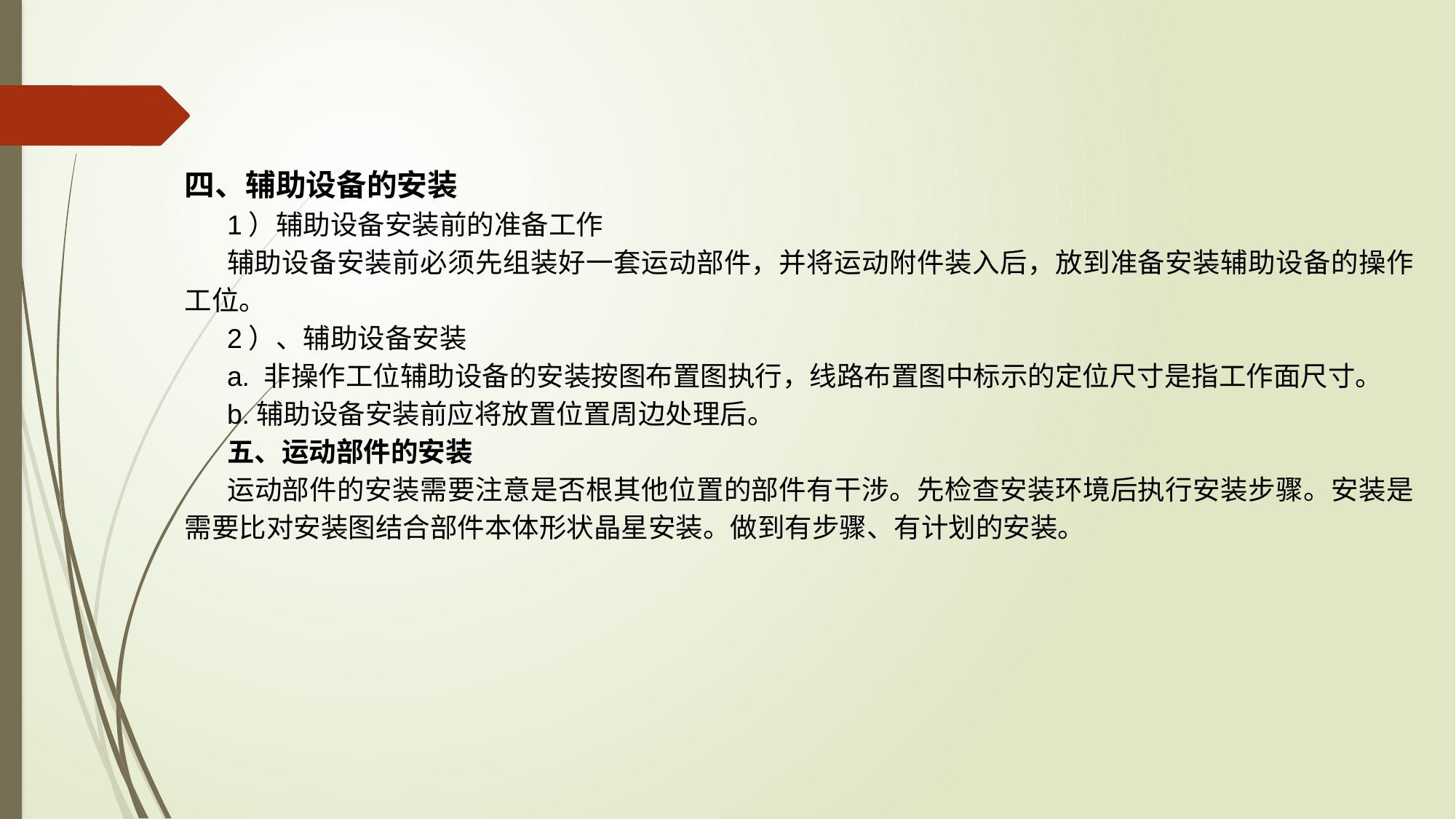

四、辅助设备的安装
1）辅助设备安装前的准备工作
辅助设备安装前必须先组装好一套运动部件，并将运动附件装入后，放到准备安装辅助设备的操作工位。
2）、辅助设备安装
a. 非操作工位辅助设备的安装按图布置图执行，线路布置图中标示的定位尺寸是指工作面尺寸。
b.辅助设备安装前应将放置位置周边处理后。
五、运动部件的安装
运动部件的安装需要注意是否根其他位置的部件有干涉。先检查安装环境后执行安装步骤。安装是需要比对安装图结合部件本体形状晶星安装。做到有步骤、有计划的安装。